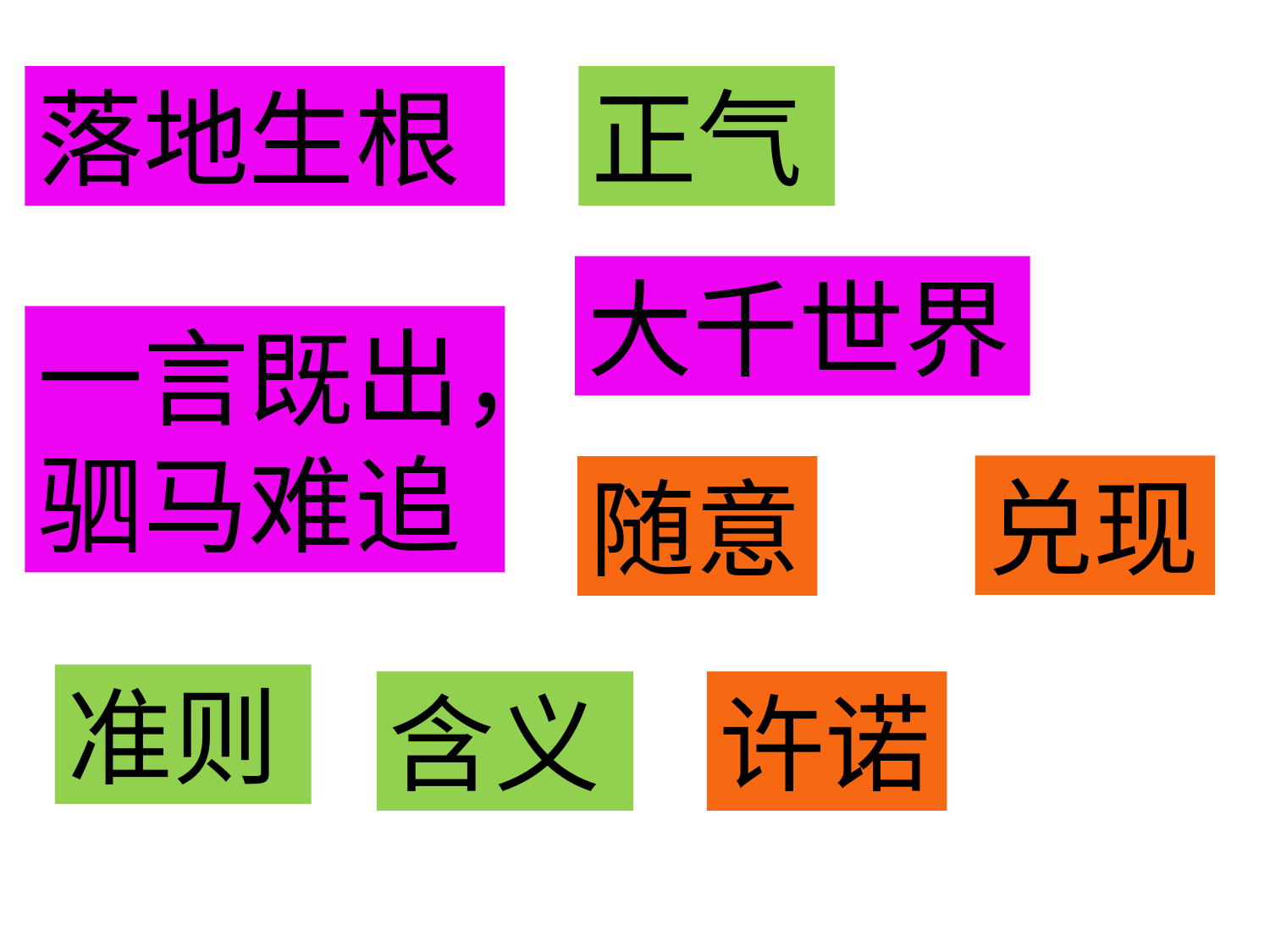

落地生根
正气
大千世界
一言既出，驷马难追
兑现
随意
准则
含义
许诺